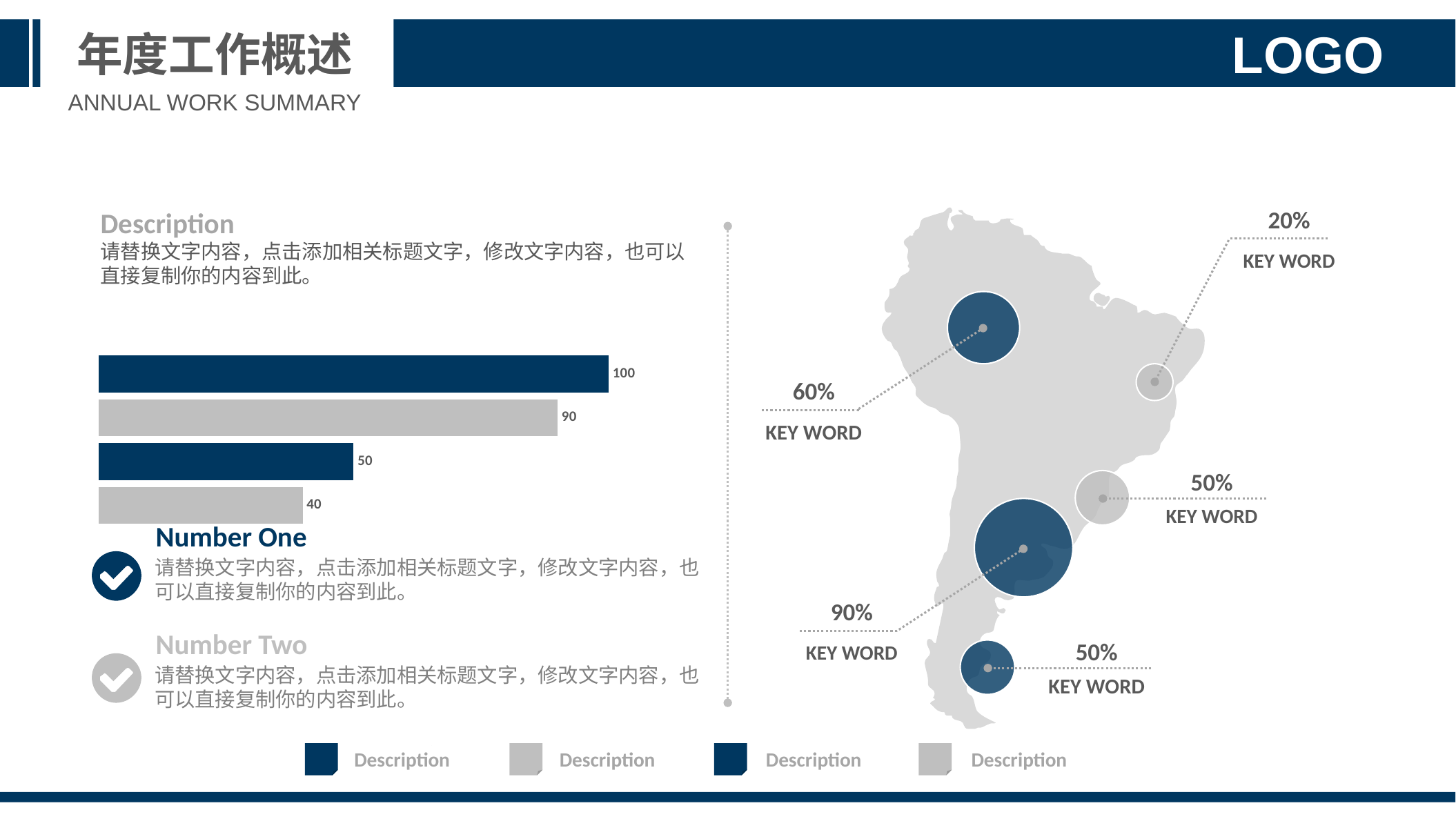

年度工作概述
LOGO
ANNUAL WORK SUMMARY
Description
请替换文字内容，点击添加相关标题文字，修改文字内容，也可以直接复制你的内容到此。
20%
KEY WORD

60%
KEY WORD

### Chart

| Category |  |  |  |  |
|---|---|---|---|---|
50%
KEY WORD

Number One
请替换文字内容，点击添加相关标题文字，修改文字内容，也可以直接复制你的内容到此。
90%
KEY WORD

Number Two
请替换文字内容，点击添加相关标题文字，修改文字内容，也可以直接复制你的内容到此。
50%
KEY WORD

Description

Description

Description

Description